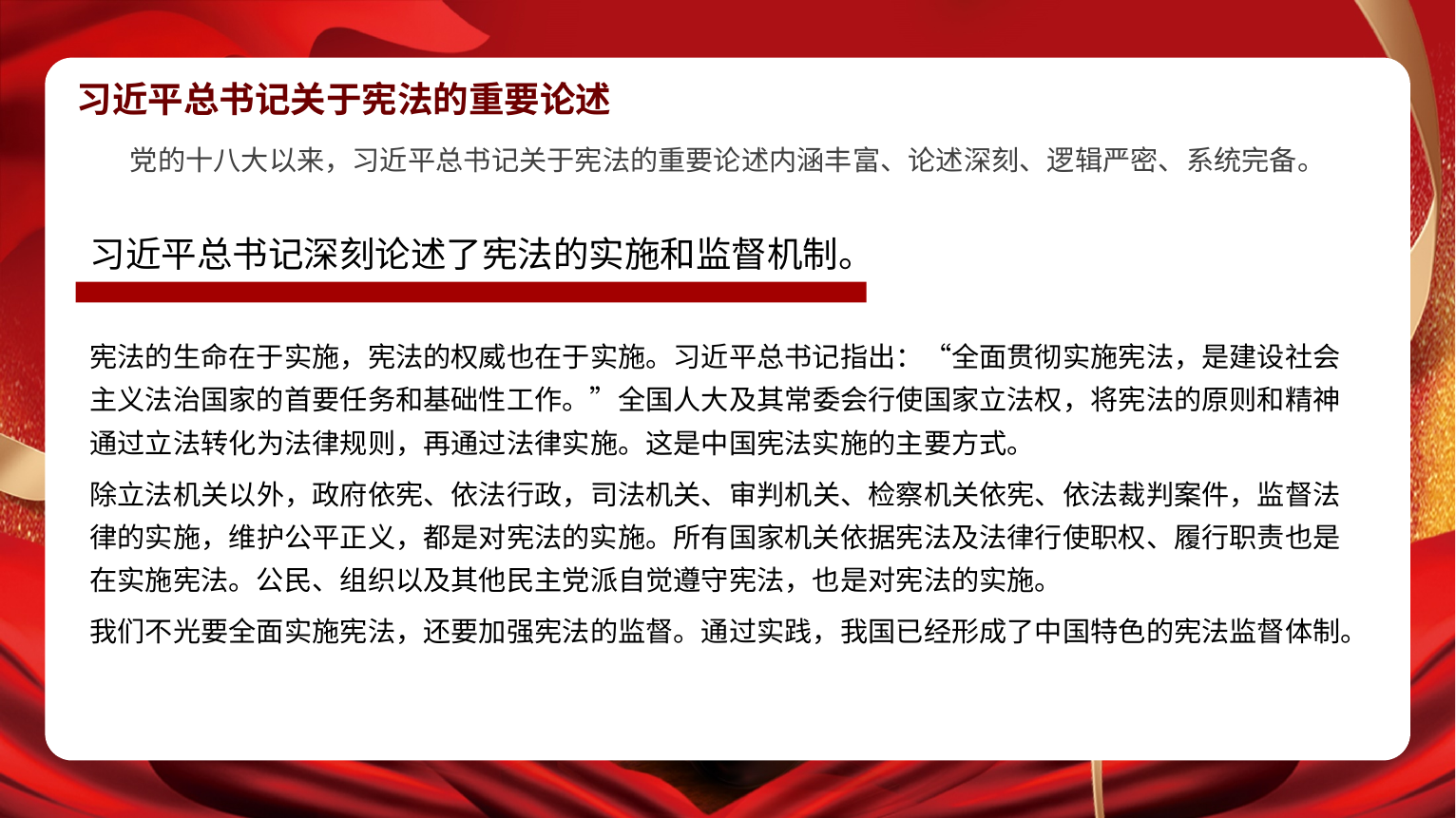

习近平总书记关于宪法的重要论述
党的十八大以来，习近平总书记关于宪法的重要论述内涵丰富、论述深刻、逻辑严密、系统完备。
习近平总书记深刻论述了宪法的实施和监督机制。

宪法的生命在于实施，宪法的权威也在于实施。习近平总书记指出：“全面贯彻实施宪法，是建设社会主义法治国家的首要任务和基础性工作。”全国人大及其常委会行使国家立法权，将宪法的原则和精神通过立法转化为法律规则，再通过法律实施。这是中国宪法实施的主要方式。
除立法机关以外，政府依宪、依法行政，司法机关、审判机关、检察机关依宪、依法裁判案件，监督法律的实施，维护公平正义，都是对宪法的实施。所有国家机关依据宪法及法律行使职权、履行职责也是在实施宪法。公民、组织以及其他民主党派自觉遵守宪法，也是对宪法的实施。
我们不光要全面实施宪法，还要加强宪法的监督。通过实践，我国已经形成了中国特色的宪法监督体制。